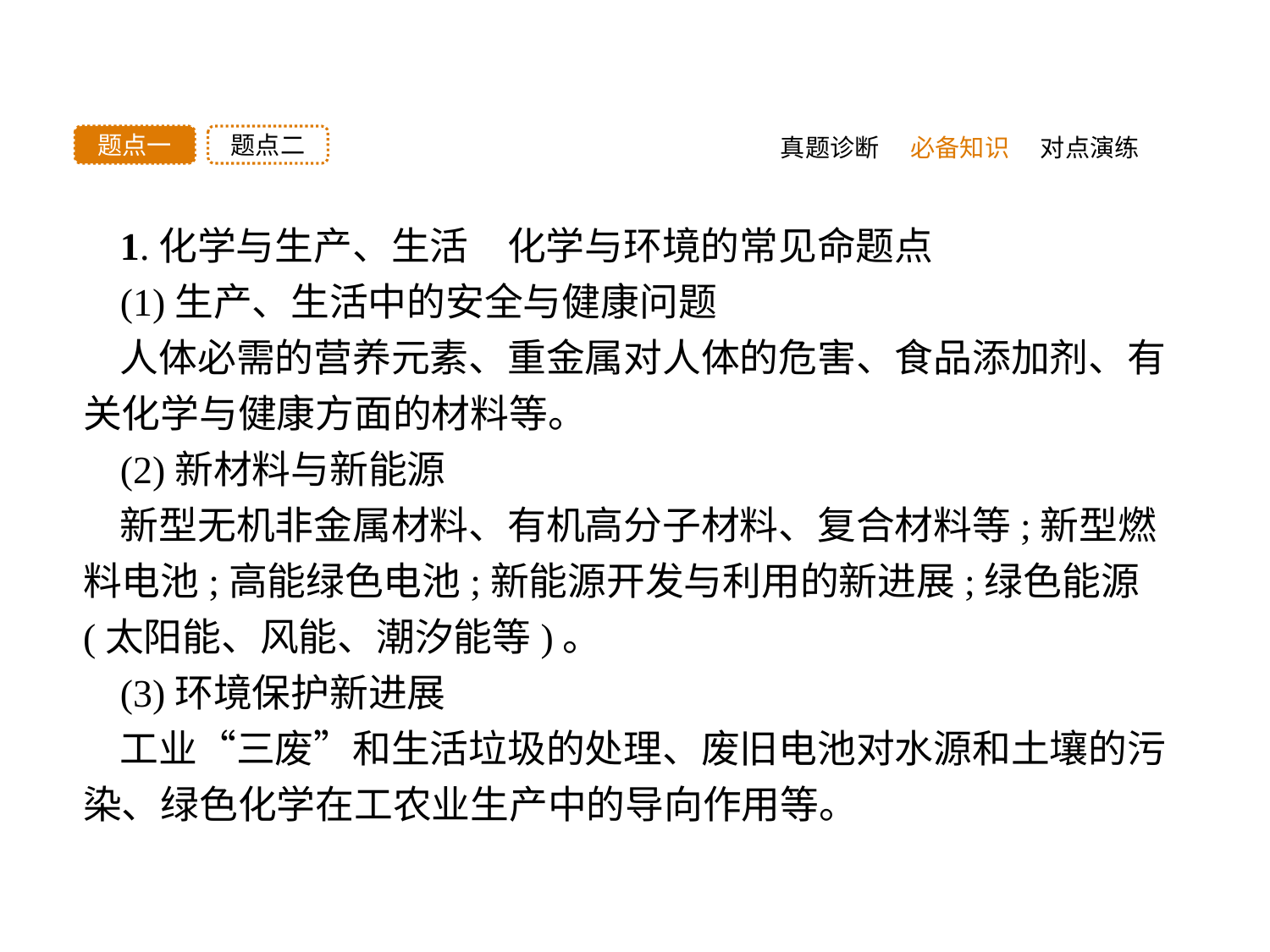

题点二
题点一
真题诊断
必备知识
对点演练
1.化学与生产、生活　化学与环境的常见命题点
(1)生产、生活中的安全与健康问题
人体必需的营养元素、重金属对人体的危害、食品添加剂、有关化学与健康方面的材料等。
(2)新材料与新能源
新型无机非金属材料、有机高分子材料、复合材料等;新型燃料电池;高能绿色电池;新能源开发与利用的新进展;绿色能源(太阳能、风能、潮汐能等)。
(3)环境保护新进展
工业“三废”和生活垃圾的处理、废旧电池对水源和土壤的污染、绿色化学在工农业生产中的导向作用等。